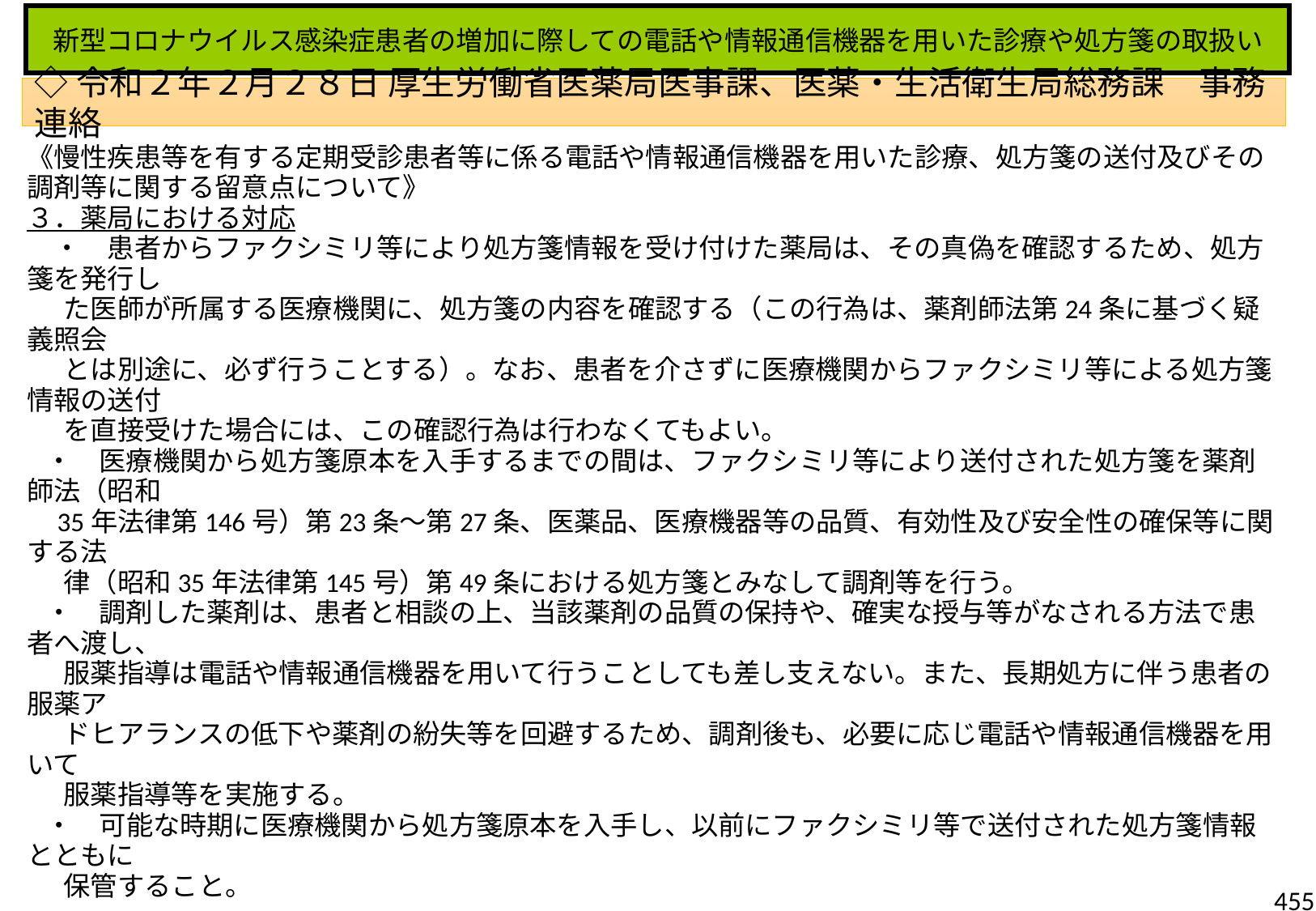

新型コロナウイルス感染症患者の増加に際しての電話や情報通信機器を用いた診療や処方箋の取扱い
◇令和２年２月２８日 厚生労働省医薬局医事課、医薬・生活衛生局総務課　事務連絡
《慢性疾患等を有する定期受診患者等に係る電話や情報通信機器を用いた診療、処方箋の送付及びその調剤等に関する留意点について》
３．薬局における対応
　・　患者からファクシミリ等により処方箋情報を受け付けた薬局は、その真偽を確認するため、処方箋を発行し
     た医師が所属する医療機関に、処方箋の内容を確認する（この行為は、薬剤師法第24条に基づく疑義照会
     とは別途に、必ず行うことする）。なお、患者を介さずに医療機関からファクシミリ等による処方箋情報の送付
     を直接受けた場合には、この確認行為は行わなくてもよい。
  ・　医療機関から処方箋原本を入手するまでの間は、ファクシミリ等により送付された処方箋を薬剤師法（昭和
     35年法律第146号）第23条～第27条、医薬品、医療機器等の品質、有効性及び安全性の確保等に関する法
     律（昭和35年法律第145号）第49条における処方箋とみなして調剤等を行う。
  ・　調剤した薬剤は、患者と相談の上、当該薬剤の品質の保持や、確実な授与等がなされる方法で患者へ渡し、
     服薬指導は電話や情報通信機器を用いて行うことしても差し支えない。また、長期処方に伴う患者の服薬ア
     ドヒアランスの低下や薬剤の紛失等を回避するため、調剤後も、必要に応じ電話や情報通信機器を用いて
     服薬指導等を実施する。
  ・　可能な時期に医療機関から処方箋原本を入手し、以前にファクシミリ等で送付された処方箋情報とともに
     保管すること。
455